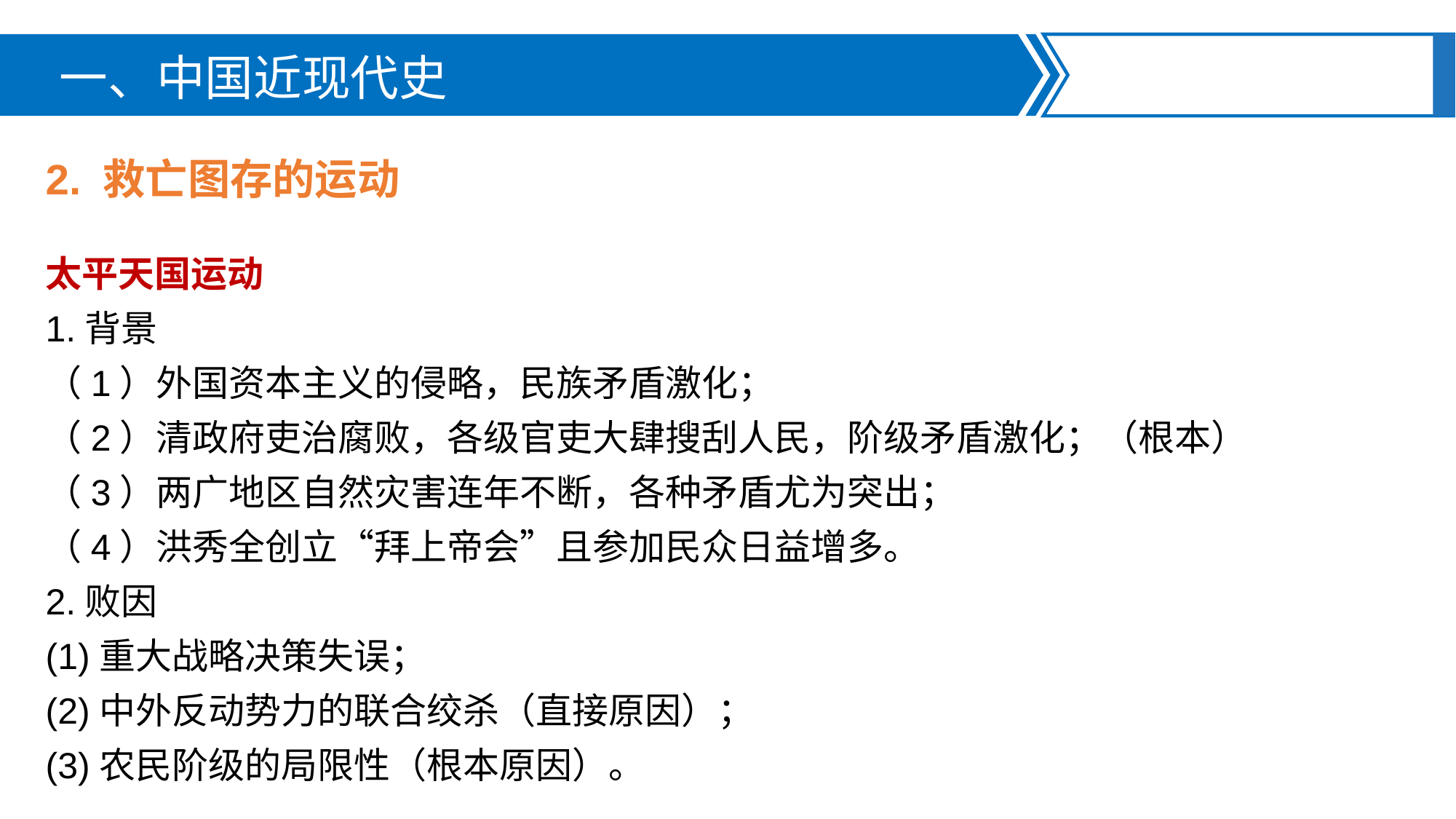

一、中国近现代史
2. 救亡图存的运动
太平天国运动
1.背景
（1）外国资本主义的侵略，民族矛盾激化；
（2）清政府吏治腐败，各级官吏大肆搜刮人民，阶级矛盾激化；（根本）
（3）两广地区自然灾害连年不断，各种矛盾尤为突出；
（4）洪秀全创立“拜上帝会”且参加民众日益增多。
2.败因
(1)重大战略决策失误；
(2)中外反动势力的联合绞杀（直接原因）；
(3)农民阶级的局限性（根本原因）。